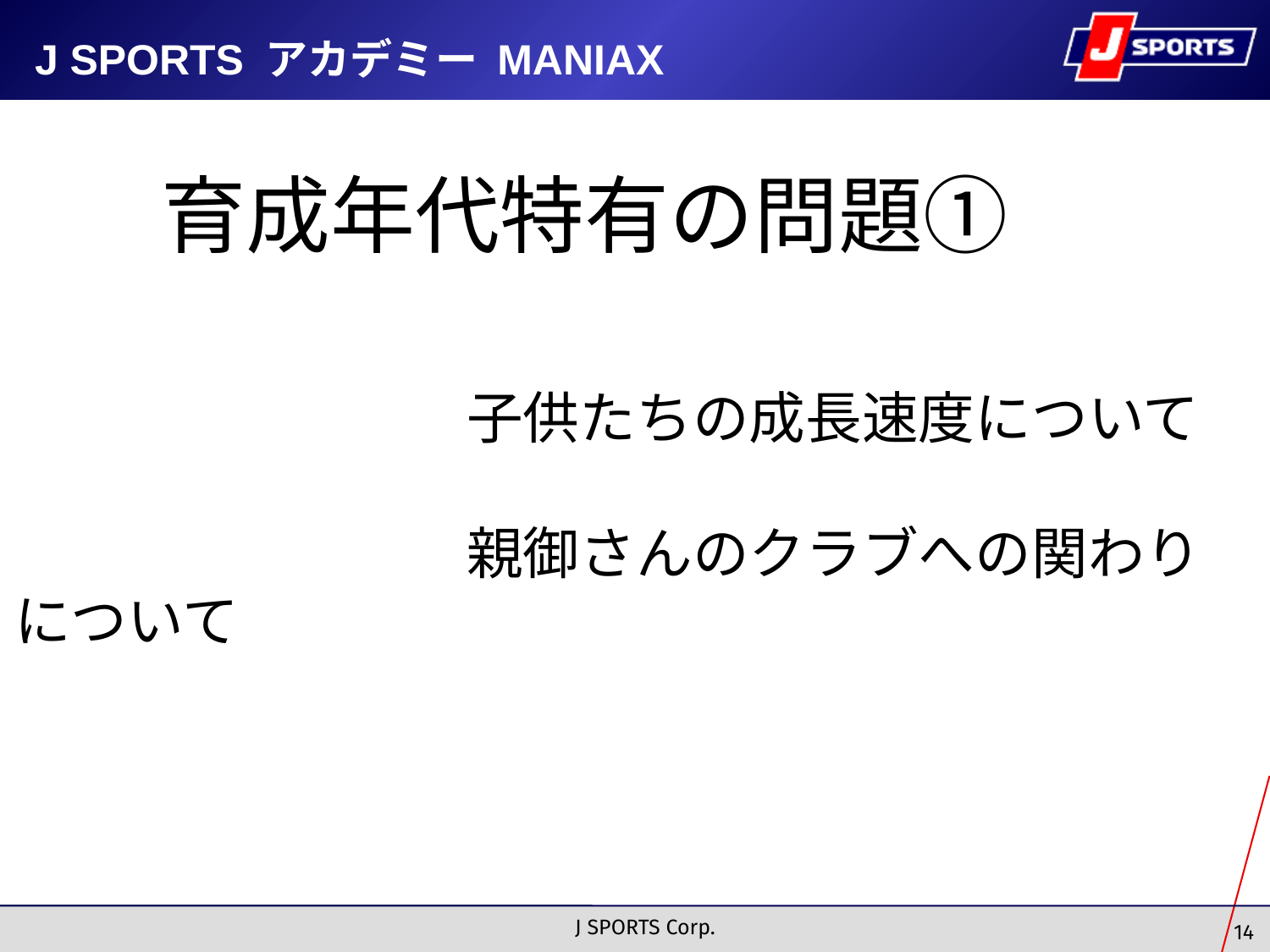

J SPORTS アカデミー MANIAX
育成年代特有の問題①

　　　　　　　　子供たちの成長速度について

　　　　　　　　親御さんのクラブへの関わりについて
J SPORTS Corp.
14